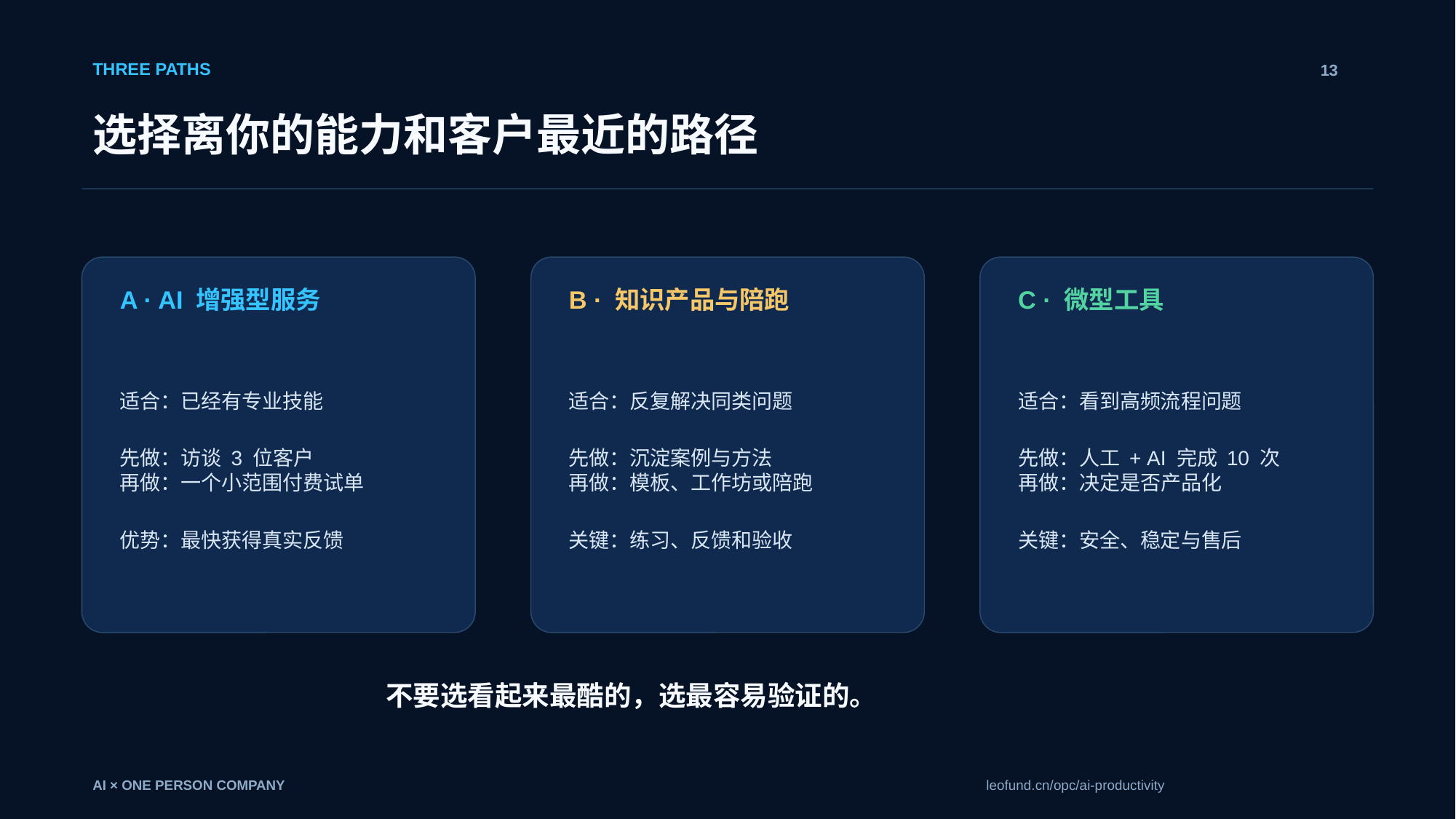

THREE PATHS
13
选择离你的能力和客户最近的路径

A · AI 增强型服务
B · 知识产品与陪跑
C · 微型工具
适合：已经有专业技能

先做：访谈 3 位客户
再做：一个小范围付费试单

优势：最快获得真实反馈
适合：反复解决同类问题

先做：沉淀案例与方法
再做：模板、工作坊或陪跑

关键：练习、反馈和验收
适合：看到高频流程问题

先做：人工 + AI 完成 10 次
再做：决定是否产品化

关键：安全、稳定与售后
不要选看起来最酷的，选最容易验证的。
AI × ONE PERSON COMPANY
leofund.cn/opc/ai-productivity